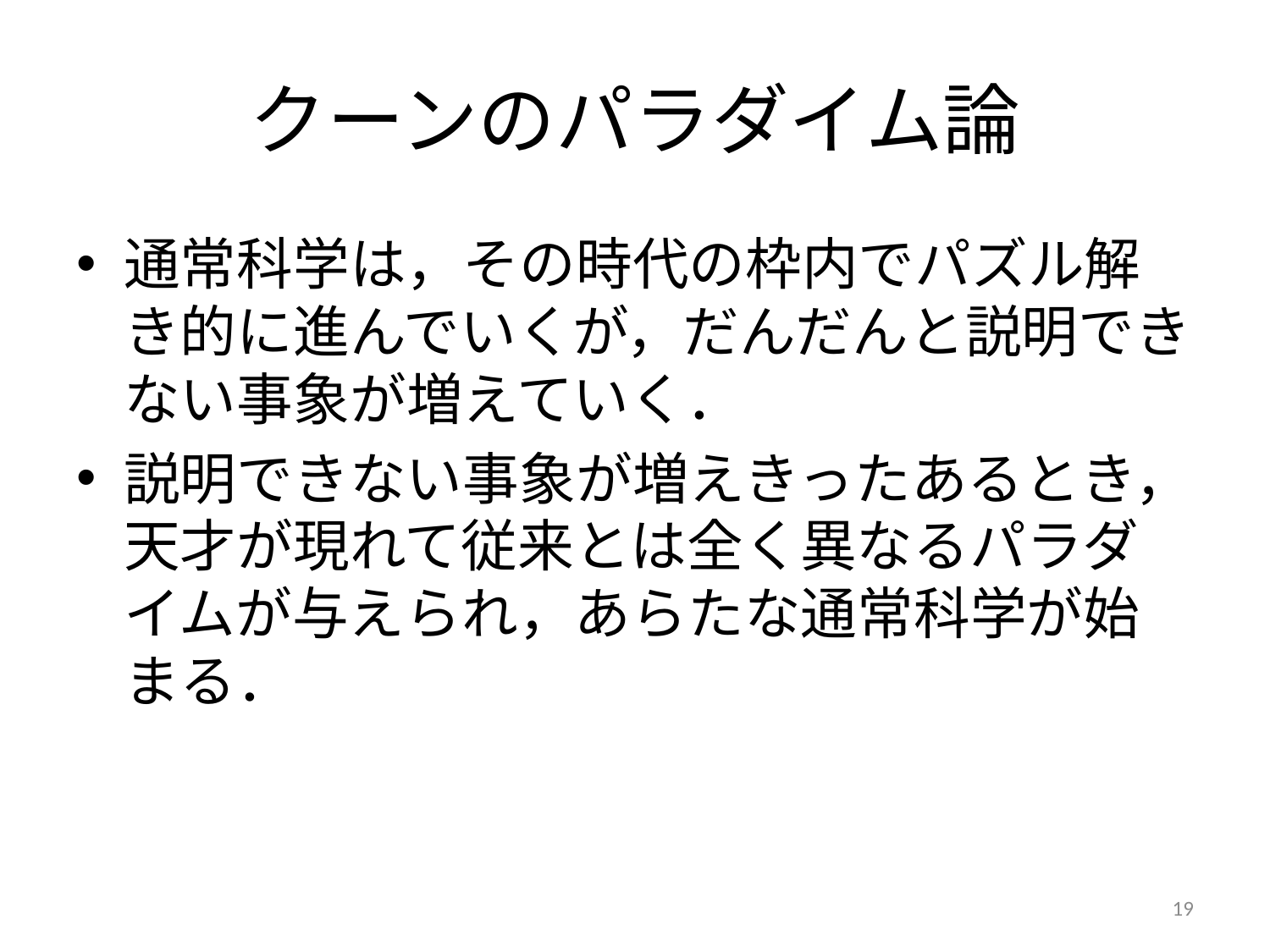

# クーンのパラダイム論
通常科学は，その時代の枠内でパズル解き的に進んでいくが，だんだんと説明できない事象が増えていく．
説明できない事象が増えきったあるとき，天才が現れて従来とは全く異なるパラダイムが与えられ，あらたな通常科学が始まる．

19